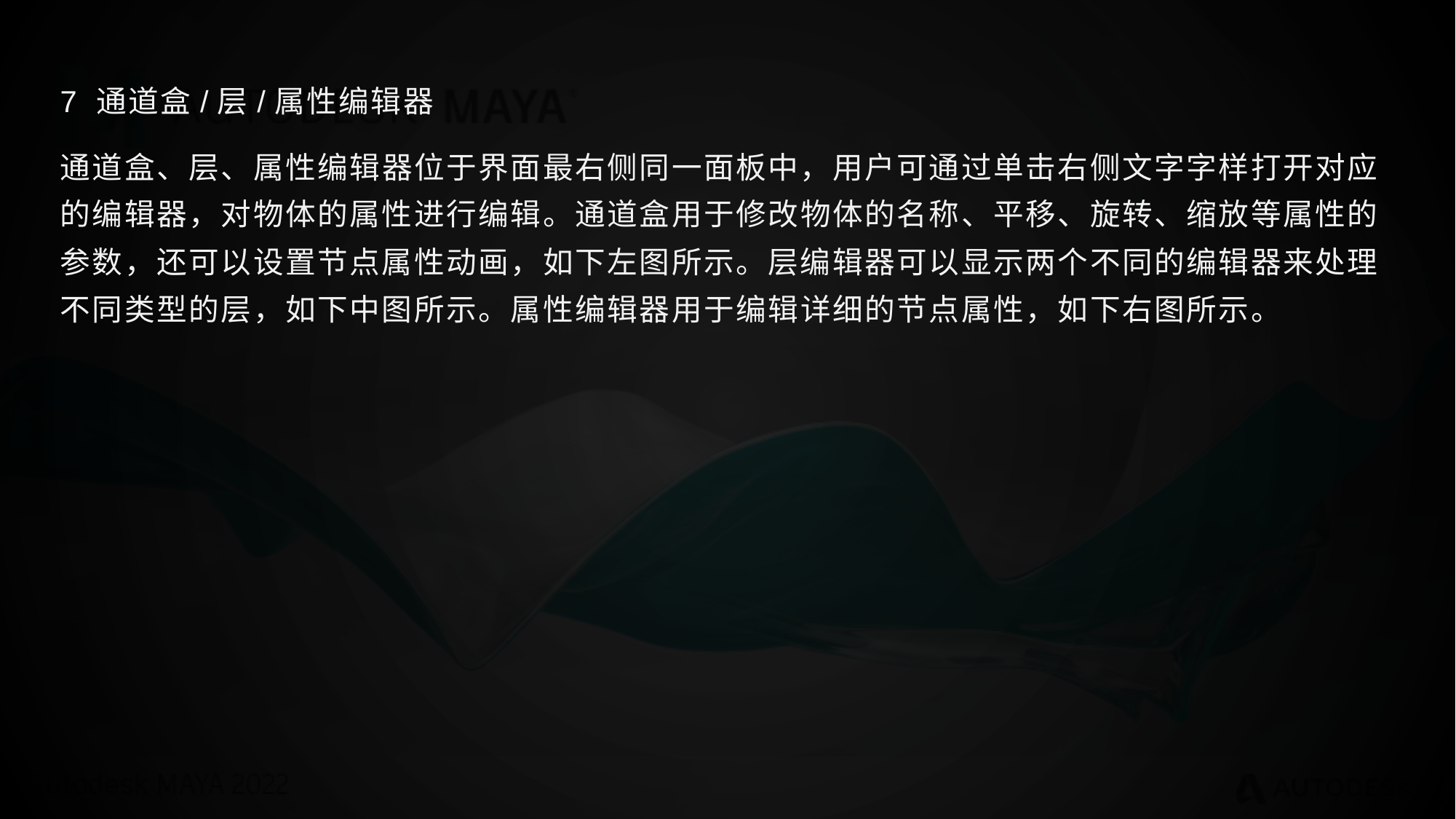

7 通道盒/层/属性编辑器
通道盒、层、属性编辑器位于界面最右侧同一面板中，用户可通过单击右侧文字字样打开对应的编辑器，对物体的属性进行编辑。通道盒用于修改物体的名称、平移、旋转、缩放等属性的参数，还可以设置节点属性动画，如下左图所示。层编辑器可以显示两个不同的编辑器来处理不同类型的层，如下中图所示。属性编辑器用于编辑详细的节点属性，如下右图所示。